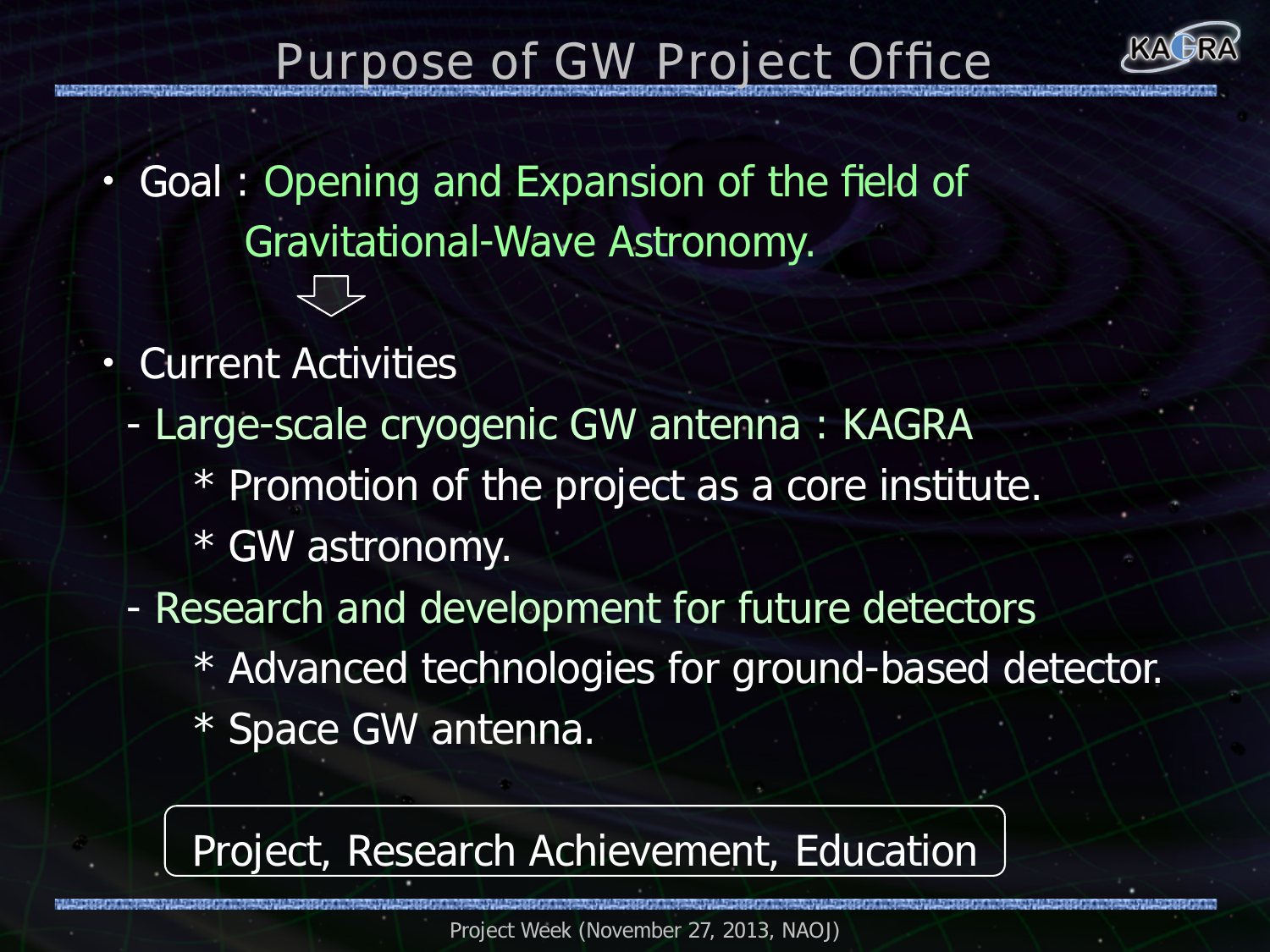

# Purpose of GW Project Office
・Goal : Opening and Expansion of the field of
            Gravitational-Wave Astronomy.

・Current Activities
   - Large-scale cryogenic GW antenna : KAGRA
        * Promotion of the project as a core institute.
        * GW astronomy.
   - Research and development for future detectors
        * Advanced technologies for ground-based detector.
        * Space GW antenna.

        Project, Research Achievement, Education

Project Week (November 27, 2013, NAOJ)